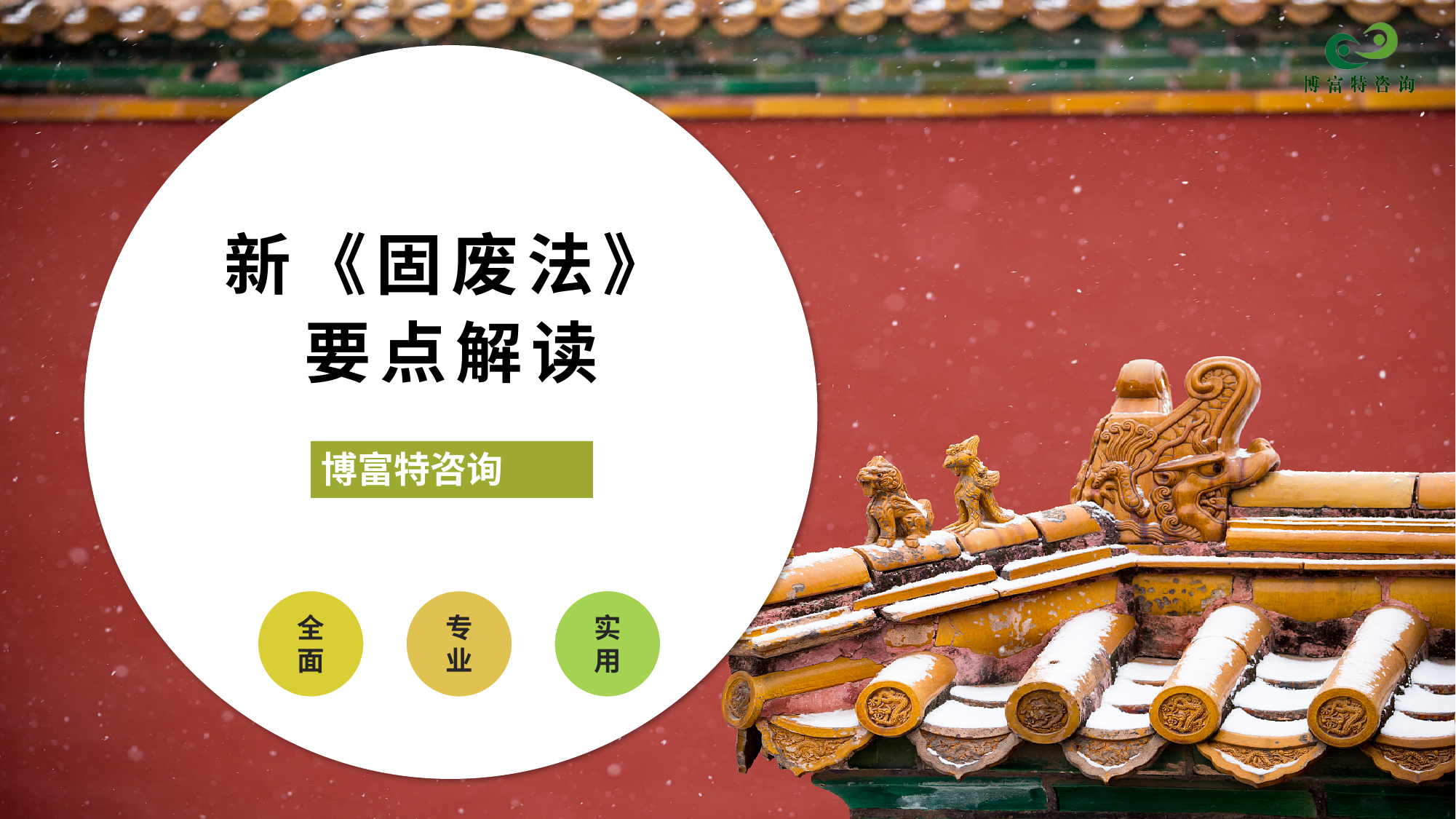

# 新《固废法》 要点解读
博富特咨询
全面
实用
专业